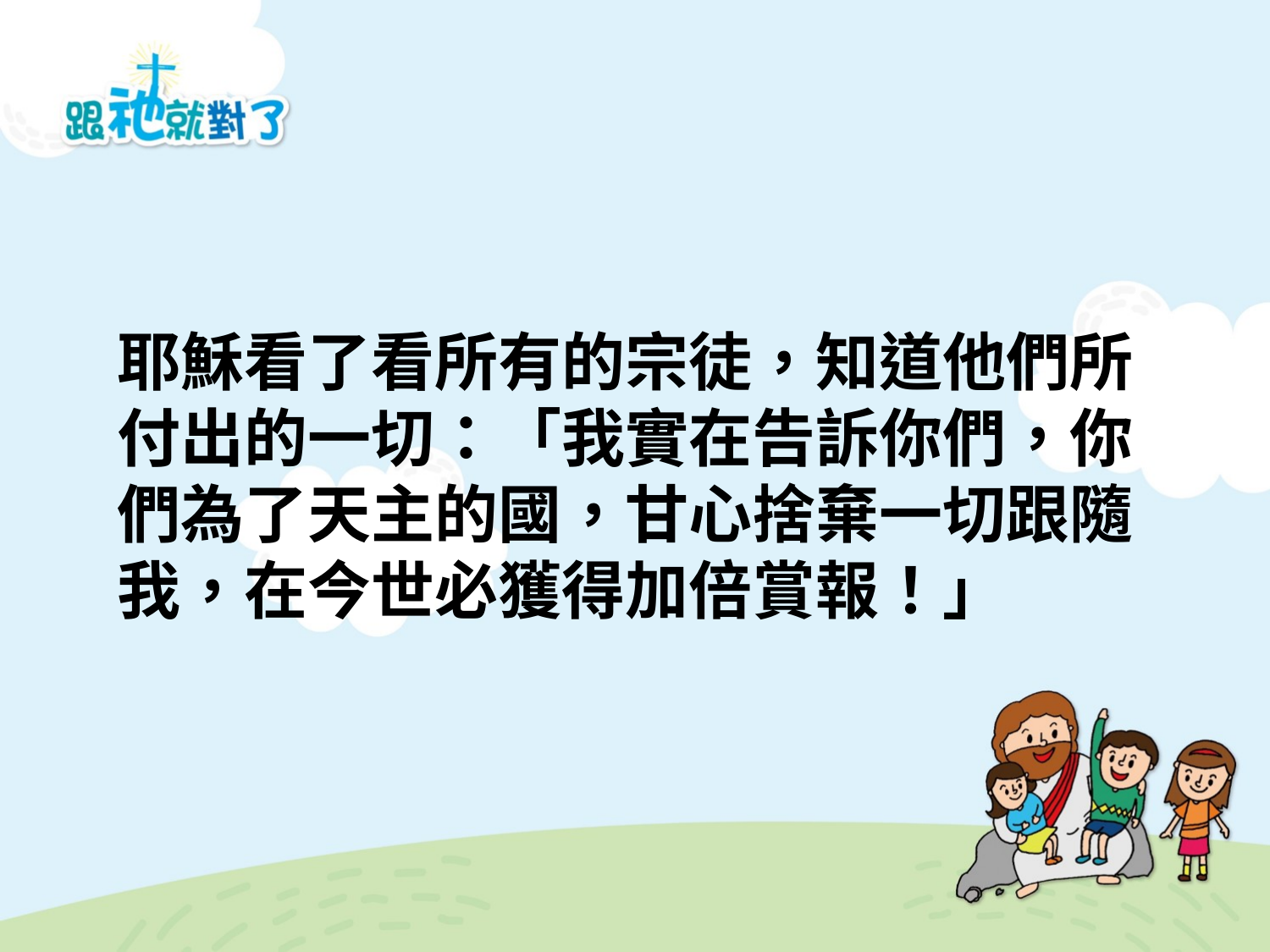

耶穌看了看所有的宗徒，知道他們所付出的一切：「我實在告訴你們，你們為了天主的國，甘心捨棄一切跟隨我，在今世必獲得加倍賞報！」